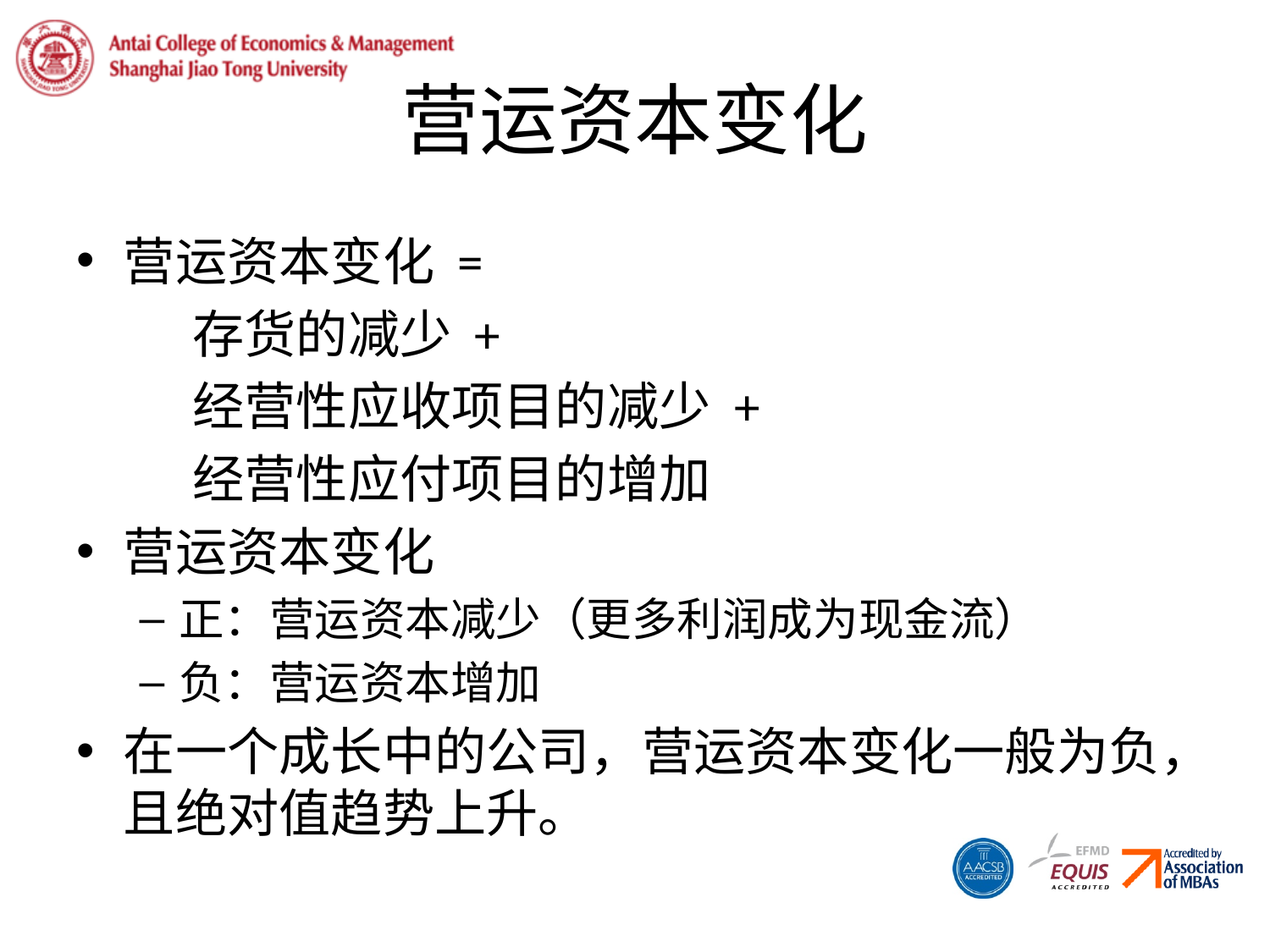

# 营运资本变化
营运资本变化 =
         存货的减少 +
         经营性应收项目的减少 +
         经营性应付项目的增加
营运资本变化
正：营运资本减少（更多利润成为现金流）
负：营运资本增加
在一个成长中的公司，营运资本变化一般为负，且绝对值趋势上升。